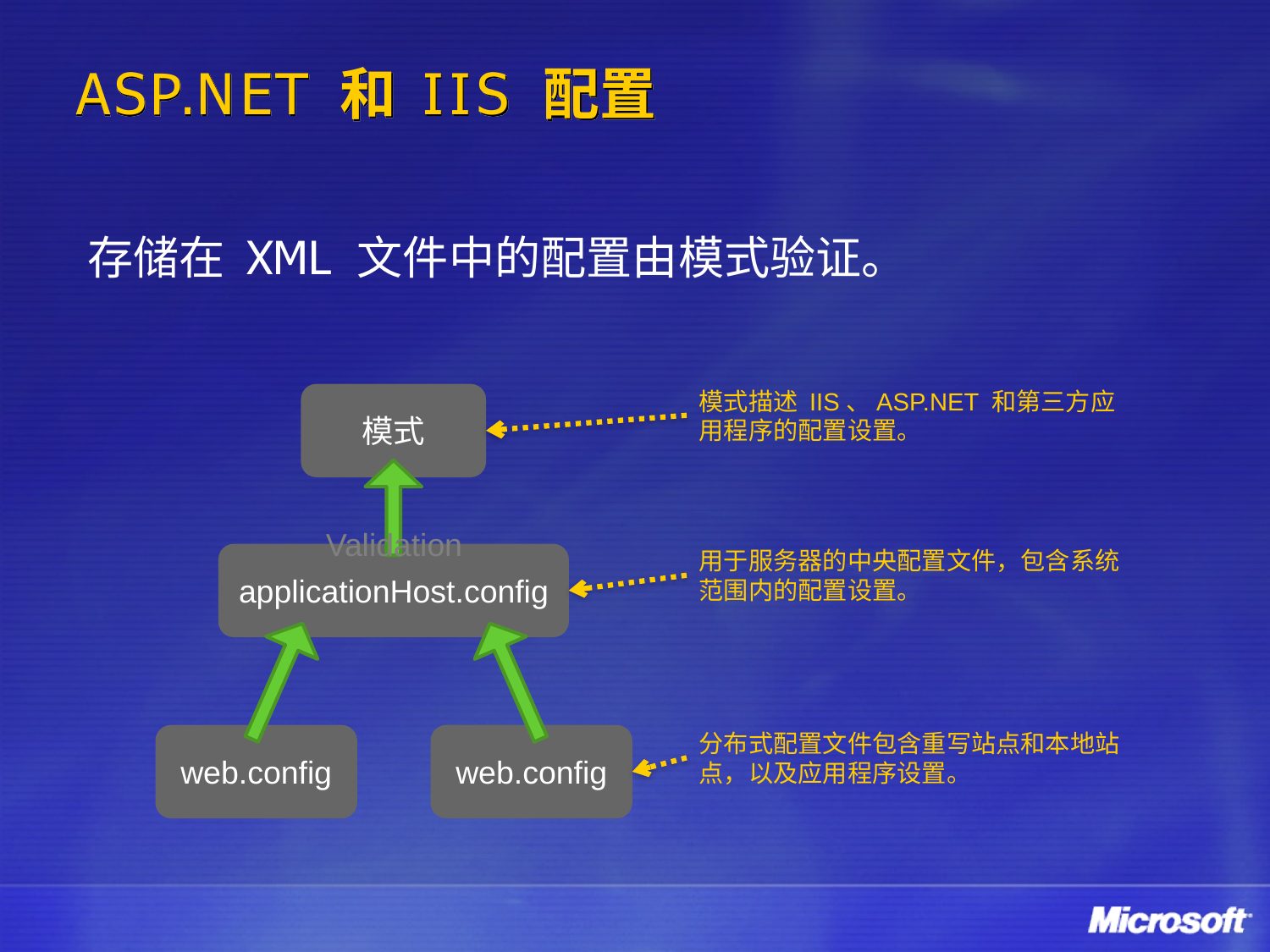

# ASP.NET 和 IIS 配置
存储在 XML 文件中的配置由模式验证。
模式描述 IIS、ASP.NET 和第三方应用程序的配置设置。
模式

Validation
用于服务器的中央配置文件，包含系统范围内的配置设置。
applicationHost.config

分布式配置文件包含重写站点和本地站点，以及应用程序设置。
web.config
web.config